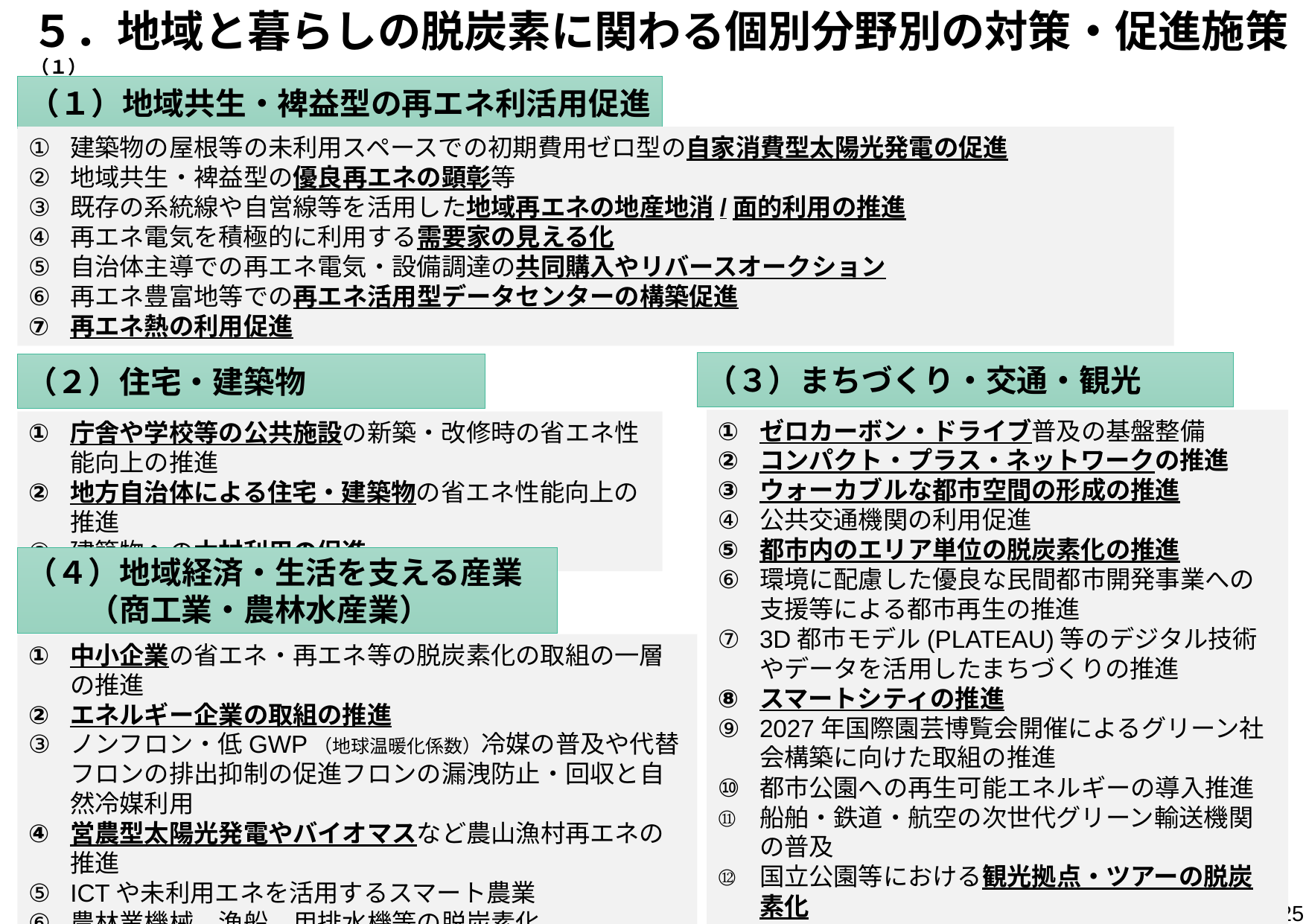

# ５．地域と暮らしの脱炭素に関わる個別分野別の対策・促進施策（１）
（１）地域共生・裨益型の再エネ利活用促進
建築物の屋根等の未利用スペースでの初期費用ゼロ型の自家消費型太陽光発電の促進
地域共生・裨益型の優良再エネの顕彰等
既存の系統線や自営線等を活用した地域再エネの地産地消/面的利用の推進
再エネ電気を積極的に利用する需要家の見える化
自治体主導での再エネ電気・設備調達の共同購入やリバースオークション
再エネ豊富地等での再エネ活用型データセンターの構築促進
再エネ熱の利用促進
（３）まちづくり・交通・観光
（２）住宅・建築物
ゼロカーボン・ドライブ普及の基盤整備
コンパクト・プラス・ネットワークの推進
ウォーカブルな都市空間の形成の推進
公共交通機関の利用促進
都市内のエリア単位の脱炭素化の推進
環境に配慮した優良な民間都市開発事業への支援等による都市再生の推進
3D都市モデル(PLATEAU)等のデジタル技術やデータを活用したまちづくりの推進
スマートシティの推進
2027年国際園芸博覧会開催によるグリーン社会構築に向けた取組の推進
都市公園への再生可能エネルギーの導入推進
船舶・鉄道・航空の次世代グリーン輸送機関の普及
国立公園等における観光拠点・ツアーの脱炭素化
庁舎や学校等の公共施設の新築・改修時の省エネ性能向上の推進
地方自治体による住宅・建築物の省エネ性能向上の推進
建築物への木材利用の促進
（４）地域経済・生活を支える産業
　　（商工業・農林水産業）
中小企業の省エネ・再エネ等の脱炭素化の取組の一層の推進
エネルギー企業の取組の推進
ノンフロン・低GWP（地球温暖化係数）冷媒の普及や代替フロンの排出抑制の促進フロンの漏洩防止・回収と自然冷媒利用
営農型太陽光発電やバイオマスなど農山漁村再エネの推進
ICTや未利用エネを活用するスマート農業
農林業機械、漁船、用排水機等の脱炭素化
バイオマス産業都市構想の推進
有機物の施用等による農地土壌への炭素貯留